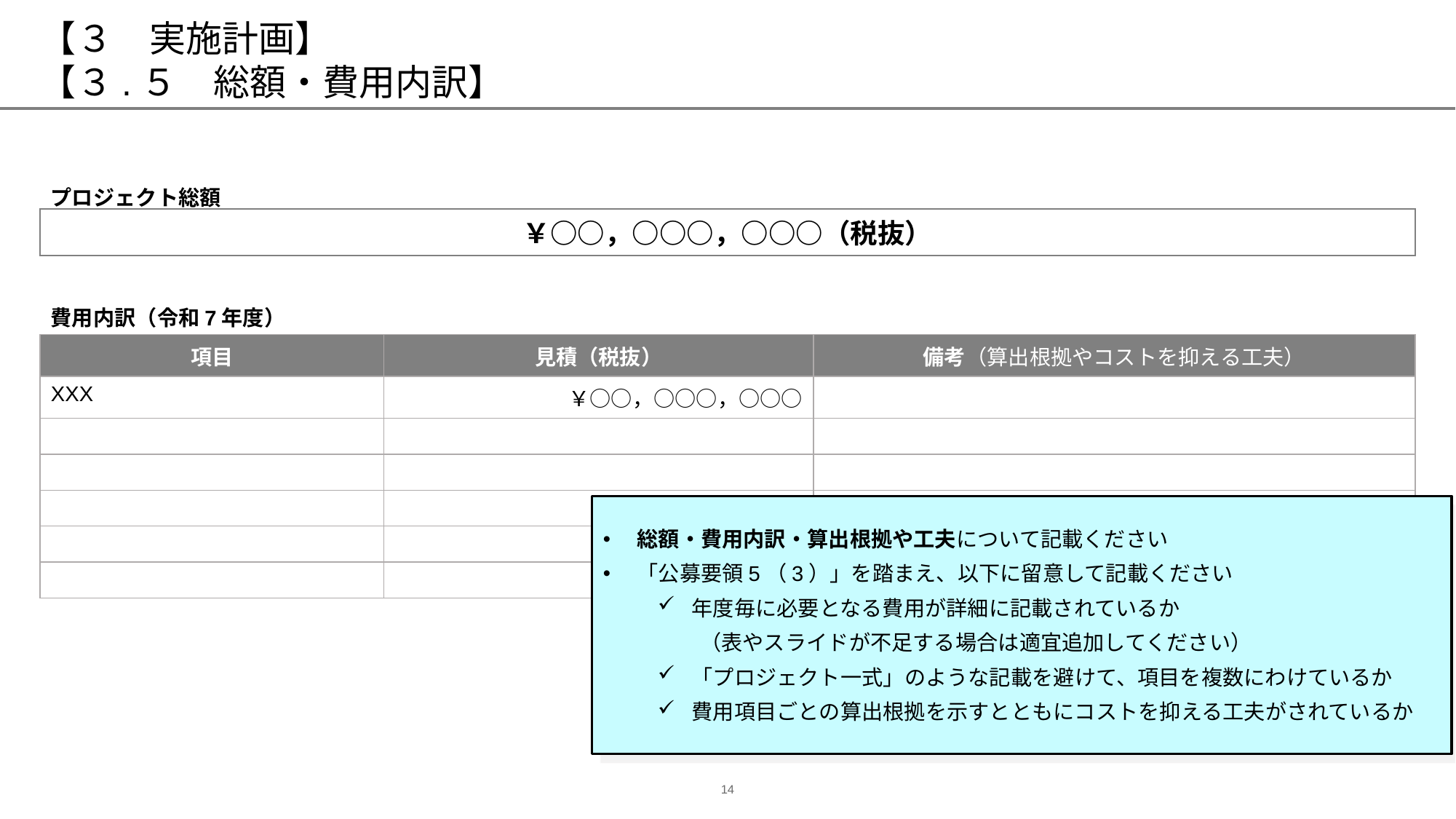

# 【３　実施計画】 【３.５　総額・費用内訳】

プロジェクト総額
￥○○，○○○，○○○（税抜）

費用内訳（令和7年度）
| 項目 | 見積（税抜） | 備考（算出根拠やコストを抑える工夫） |
| --- | --- | --- |
| XXX | ￥○○，○○○，○○○ |  |
|  |  |  |
|  |  |  |
|  |  |  |
|  |  |  |
|  |  |  |
総額・費用内訳・算出根拠や工夫について記載ください
「公募要領5（3）」を踏まえ、以下に留意して記載ください
年度毎に必要となる費用が詳細に記載されているか
　　（表やスライドが不足する場合は適宜追加してください）
「プロジェクト一式」のような記載を避けて、項目を複数にわけているか
費用項目ごとの算出根拠を示すとともにコストを抑える工夫がされているか